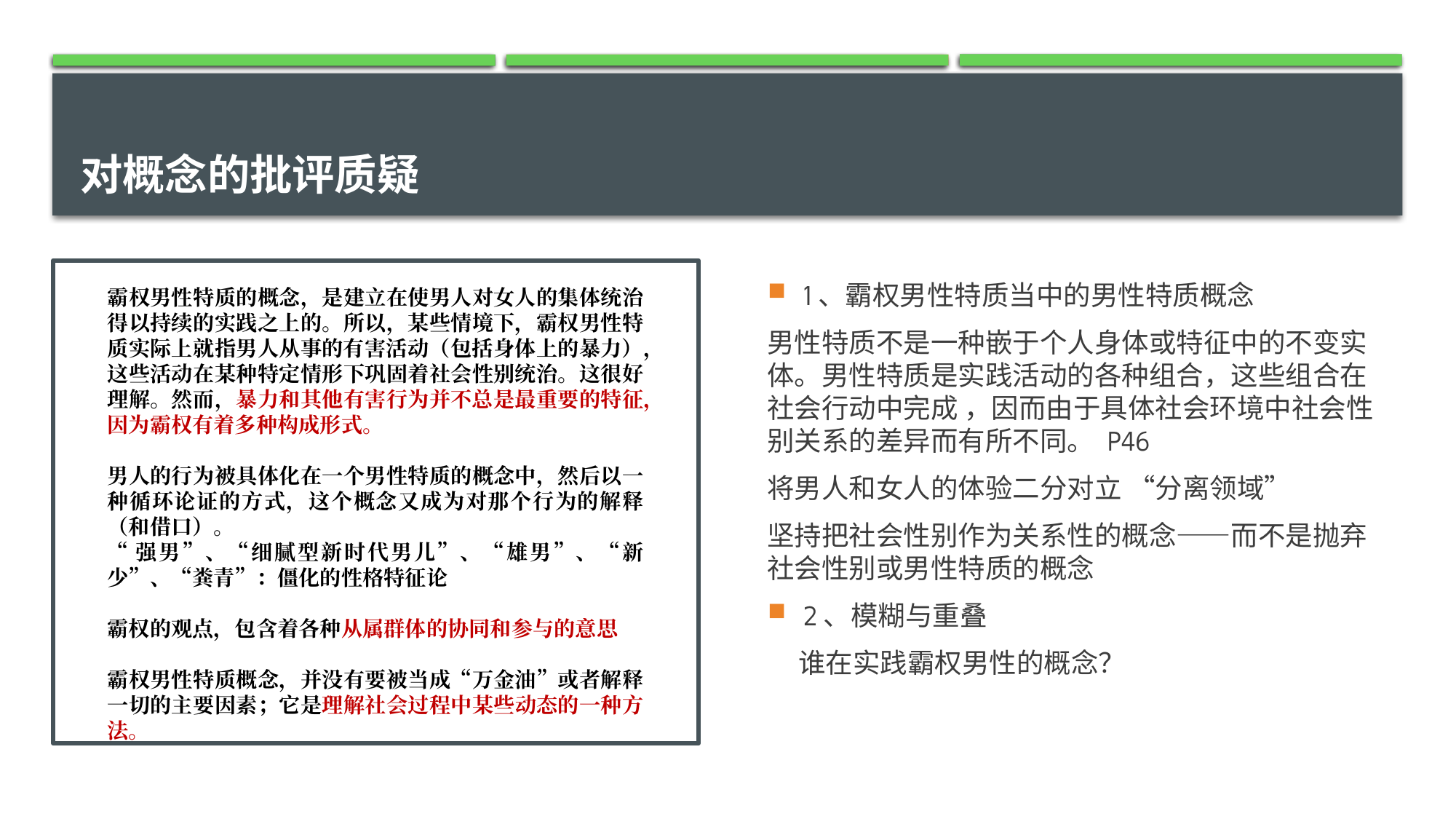

# 对概念的批评质疑

1、霸权男性特质当中的男性特质概念
男性特质不是一种嵌于个人身体或特征中的不变实体。男性特质是实践活动的各种组合，这些组合在社会行动中完成 ，因而由于具体社会环境中社会性别关系的差异而有所不同。 P46
将男人和女人的体验二分对立 “分离领域”
坚持把社会性别作为关系性的概念——而不是抛弃社会性别或男性特质的概念
2、模糊与重叠
    谁在实践霸权男性的概念？

霸权男性特质的概念，是建立在使男人对女人的集体统治得以持续的实践之上的。所以，某些情境下，霸权男性特质实际上就指男人从事的有害活动（包括身体上的暴力），这些活动在某种特定情形下巩固着社会性别统治。这很好理解。然而，暴力和其他有害行为并不总是最重要的特征，因为霸权有着多种构成形式。

男人的行为被具体化在一个男性特质的概念中，然后以一种循环论证的方式，这个概念又成为对那个行为的解释（和借口）。
“强男”、“细腻型新时代男儿”、“雄男”、“新少”、“粪青”：僵化的性格特征论

霸权的观点，包含着各种从属群体的协同和参与的意思

霸权男性特质概念，并没有要被当成“万金油”或者解释一切的主要因素；它是理解社会过程中某些动态的一种方法。